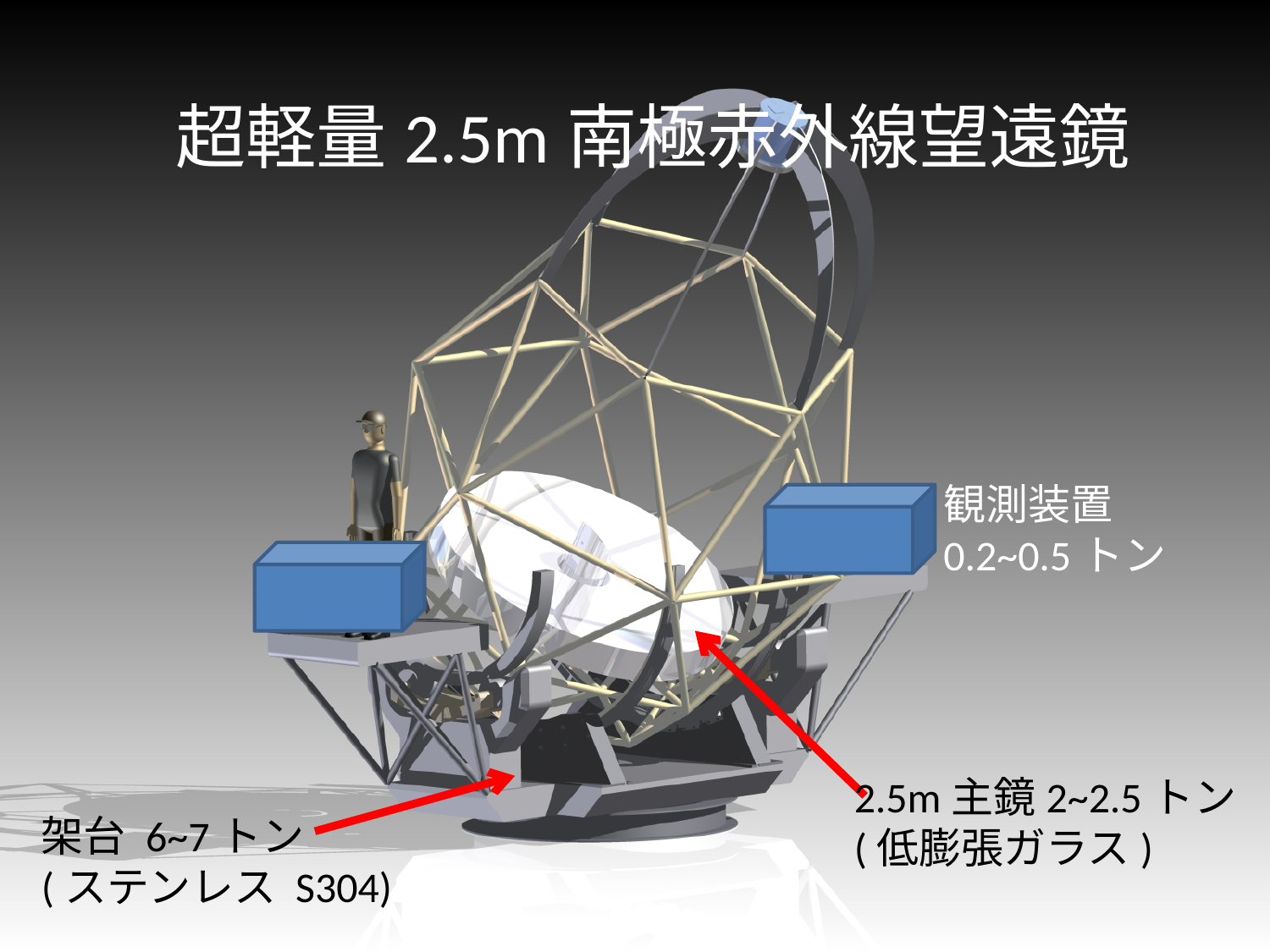

超軽量2.5m南極赤外線望遠鏡
観測装置
0.2~0.5トン

2.5m主鏡2~2.5トン
(低膨張ガラス)
架台 6~7トン
(ステンレス S304)